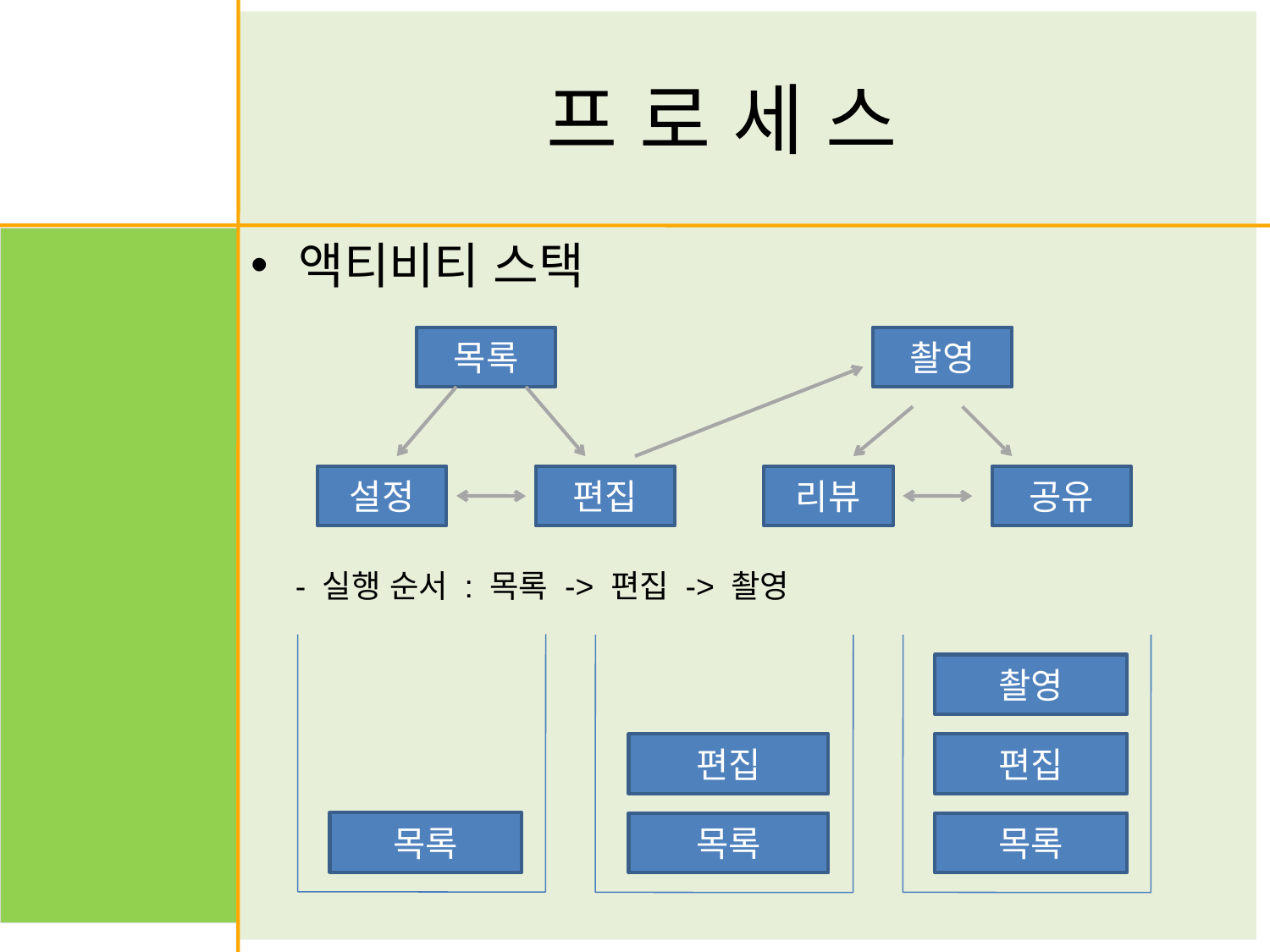

# 프 로 세 스
액티비티 스택

     - 실행 순서 : 목록 -> 편집 -> 촬영

목록
촬영
설정
편집
리뷰
공유
목록
편집
목록
촬영
편집
목록